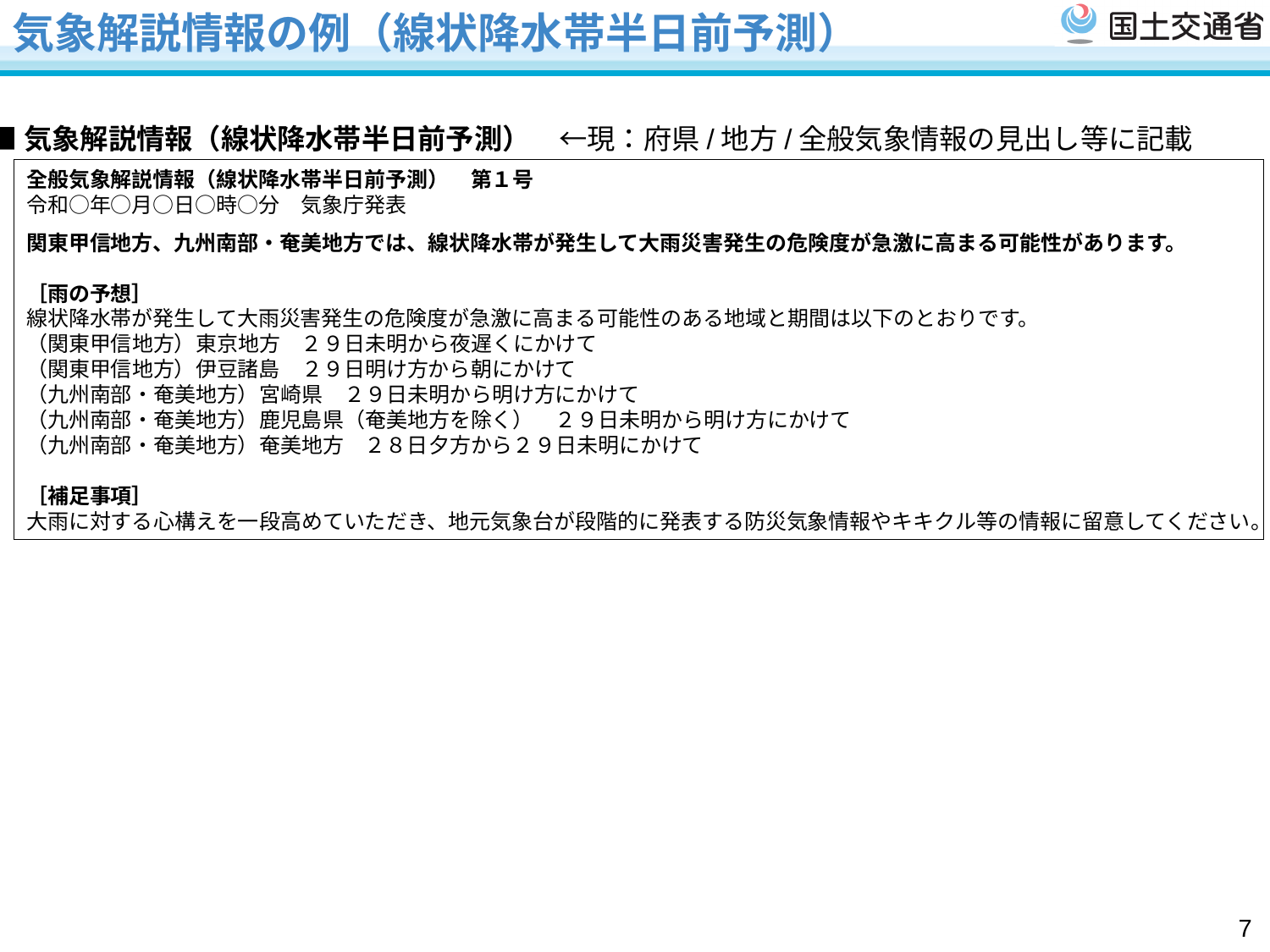

気象解説情報の例（線状降水帯半日前予測）
■気象解説情報（線状降水帯半日前予測）　←現：府県/地方/全般気象情報の見出し等に記載
全般気象解説情報（線状降水帯半日前予測）　第１号
令和○年○月○日○時○分　気象庁発表

関東甲信地方、九州南部・奄美地方では、線状降水帯が発生して大雨災害発生の危険度が急激に高まる可能性があります。

［雨の予想］
線状降水帯が発生して大雨災害発生の危険度が急激に高まる可能性のある地域と期間は以下のとおりです。
（関東甲信地方）東京地方　２９日未明から夜遅くにかけて
（関東甲信地方）伊豆諸島　２９日明け方から朝にかけて
（九州南部・奄美地方）宮崎県　２９日未明から明け方にかけて
（九州南部・奄美地方）鹿児島県（奄美地方を除く）　２９日未明から明け方にかけて
（九州南部・奄美地方）奄美地方　２８日夕方から２９日未明にかけて

［補足事項］
大雨に対する心構えを一段高めていただき、地元気象台が段階的に発表する防災気象情報やキキクル等の情報に留意してください。